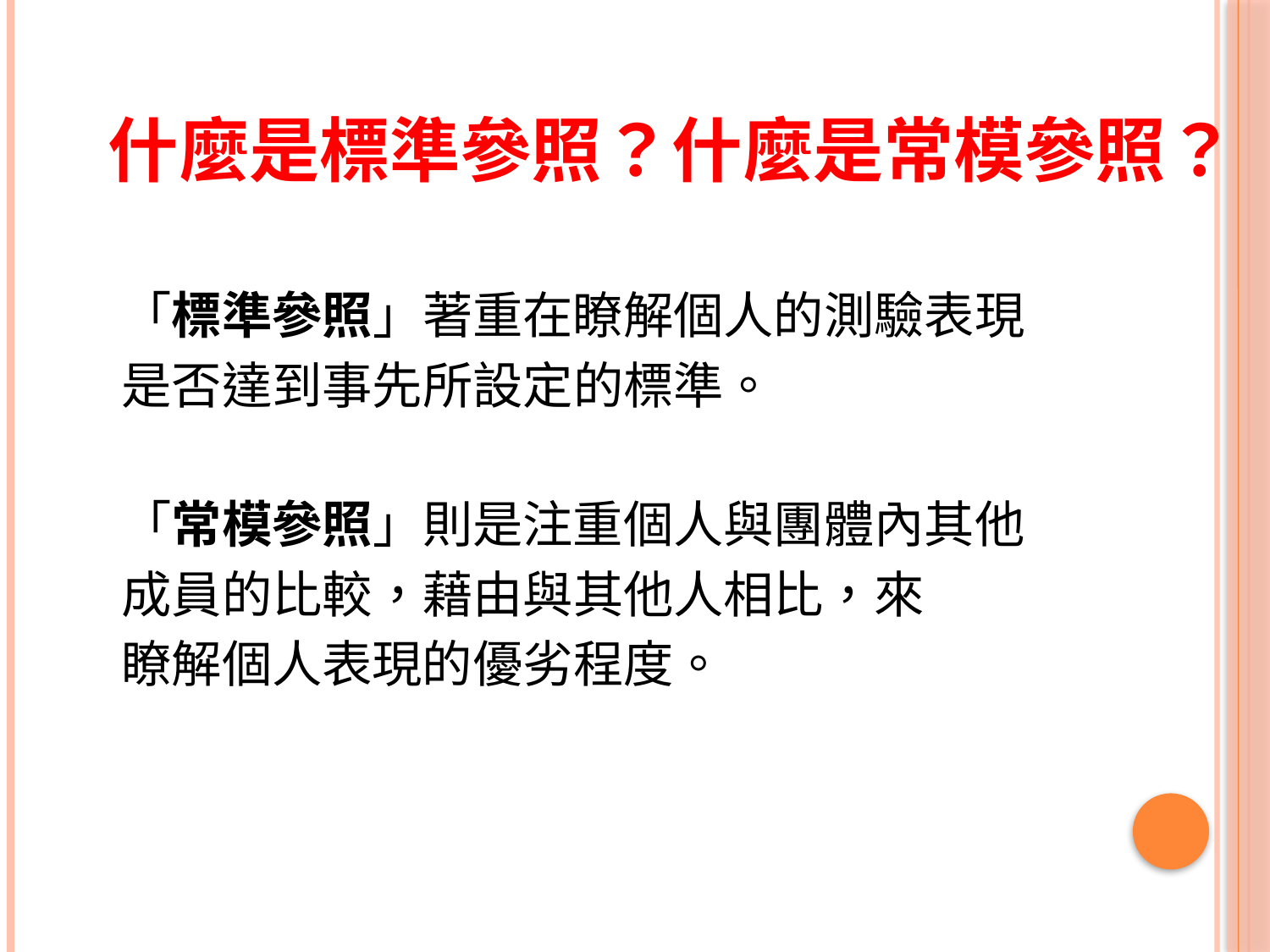

# 什麼是標準參照？什麼是常模參照？
「標準參照」著重在瞭解個人的測驗表現
是否達到事先所設定的標準。

「常模參照」則是注重個人與團體內其他
成員的比較，藉由與其他人相比，來
瞭解個人表現的優劣程度。